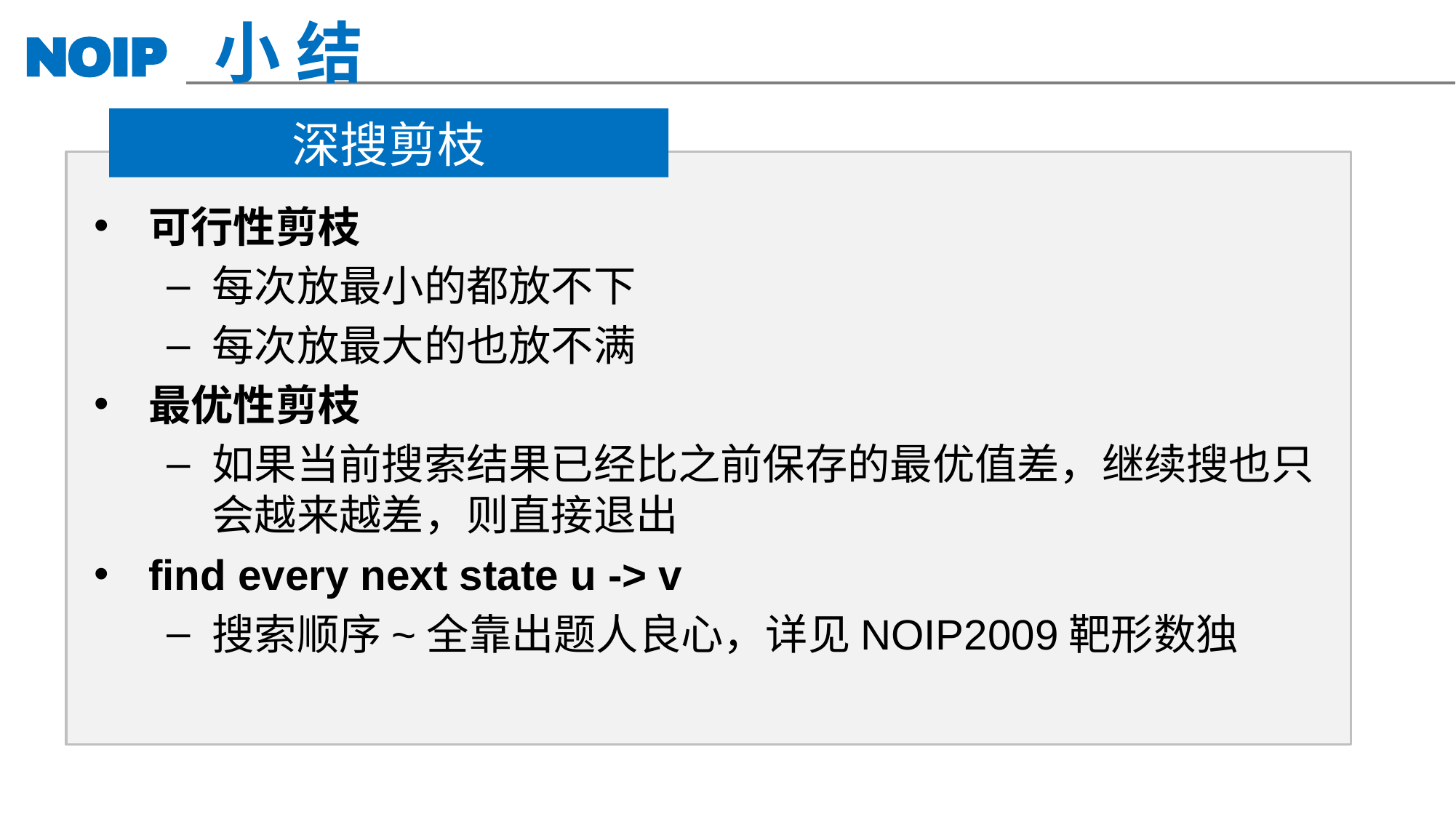

小 结
深搜剪枝

可行性剪枝
每次放最小的都放不下
每次放最大的也放不满
最优性剪枝
如果当前搜索结果已经比之前保存的最优值差，继续搜也只会越来越差，则直接退出
find every next state u -> v
搜索顺序~全靠出题人良心，详见NOIP2009靶形数独